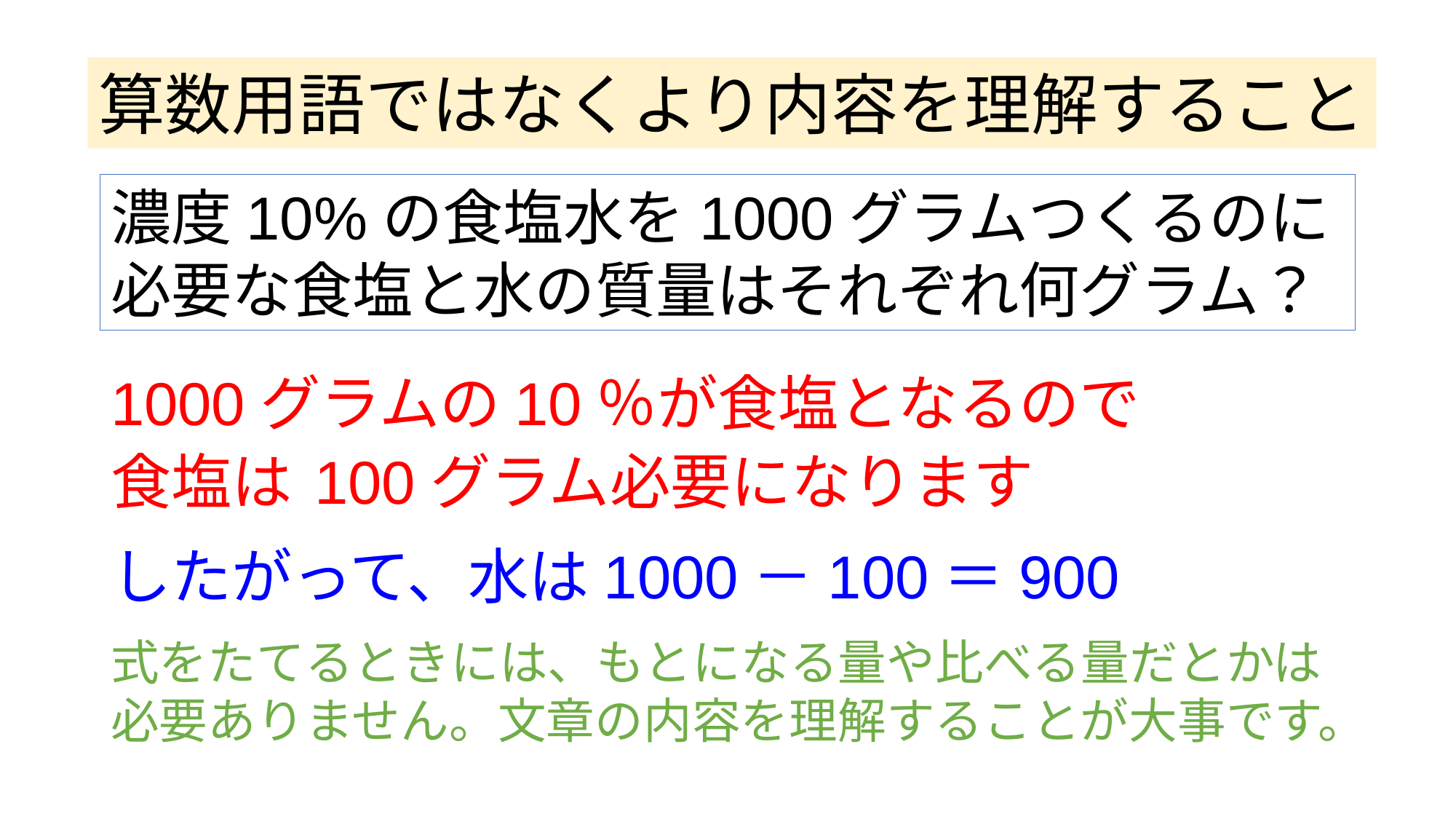

算数用語ではなくより内容を理解すること
濃度10%の食塩水を1000グラムつくるのに
必要な食塩と水の質量はそれぞれ何グラム？
1000グラムの10％が食塩となるので
食塩は
100グラム必要になります
したがって、水は1000－100＝900
式をたてるときには、もとになる量や比べる量だとかは必要ありません。文章の内容を理解することが大事です。